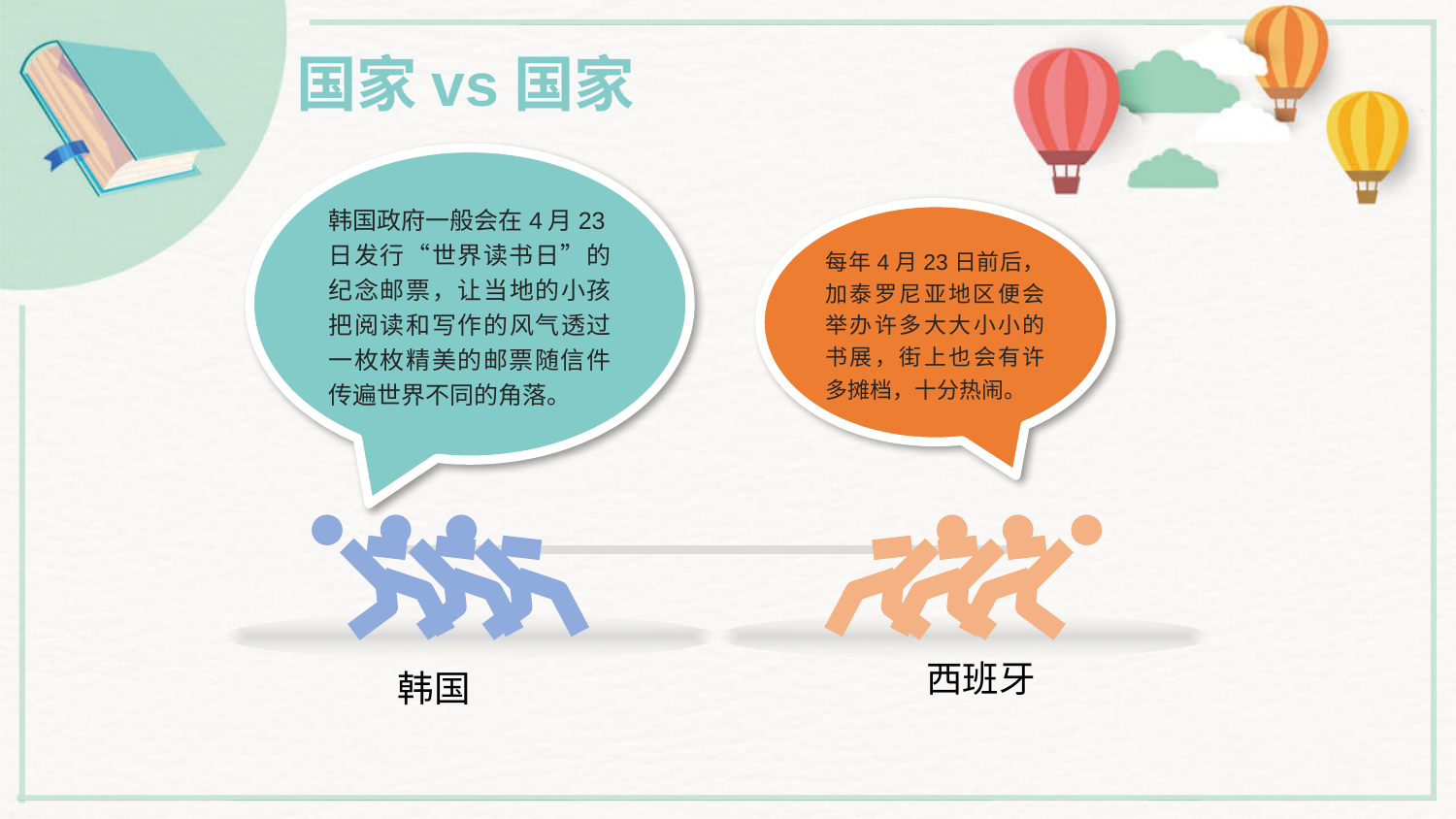

国家vs国家
韩国政府一般会在4月23日发行“世界读书日”的纪念邮票，让当地的小孩把阅读和写作的风气透过一枚枚精美的邮票随信件传遍世界不同的角落。
每年4月23日前后，加泰罗尼亚地区便会举办许多大大小小的书展，街上也会有许多摊档，十分热闹。

西班牙
韩国